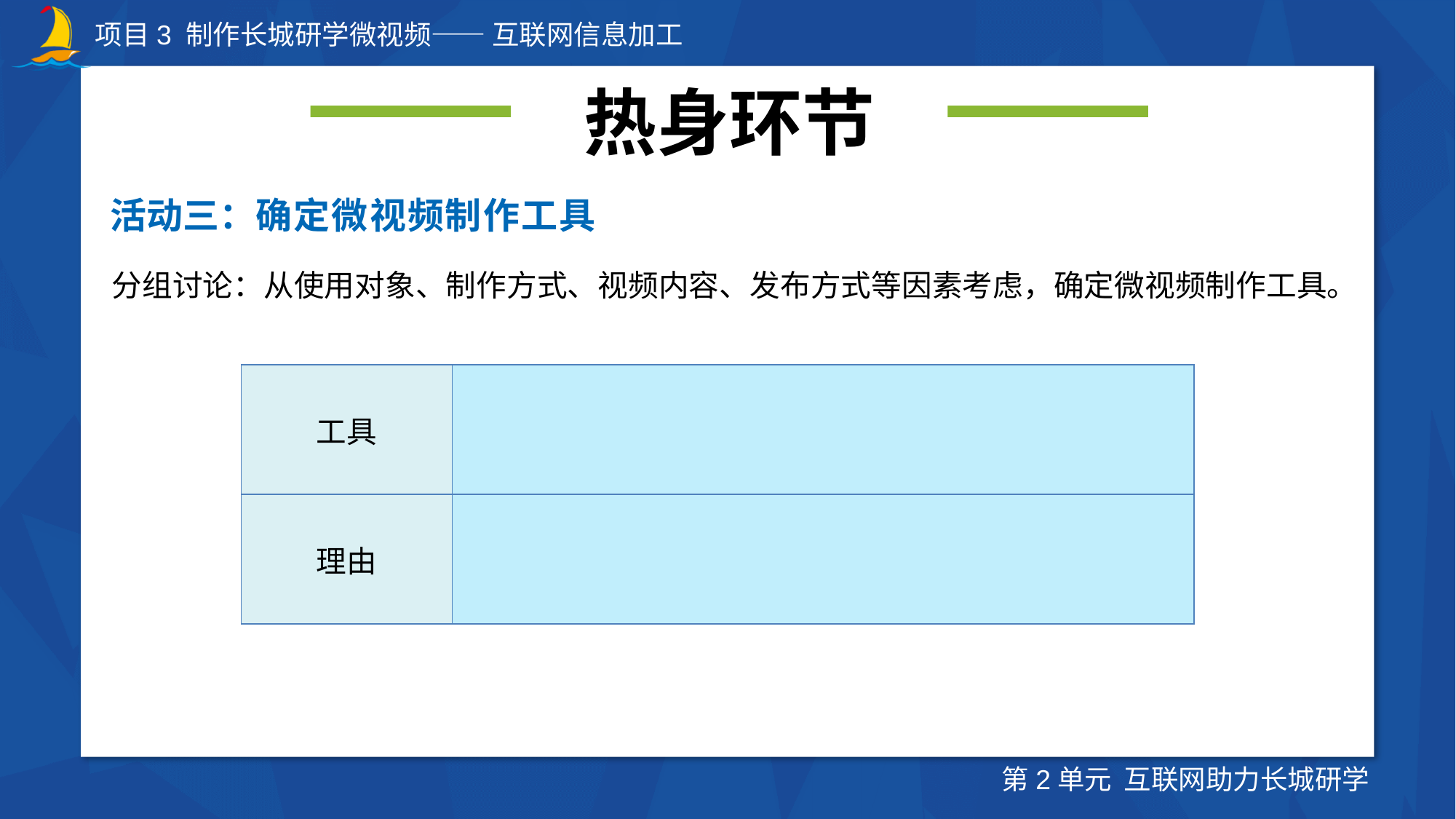

热身环节
活动三：确定微视频制作工具
分组讨论：从使用对象、制作方式、视频内容、发布方式等因素考虑，确定微视频制作工具。
| 工具 |  |
| --- | --- |
| 理由 |  |